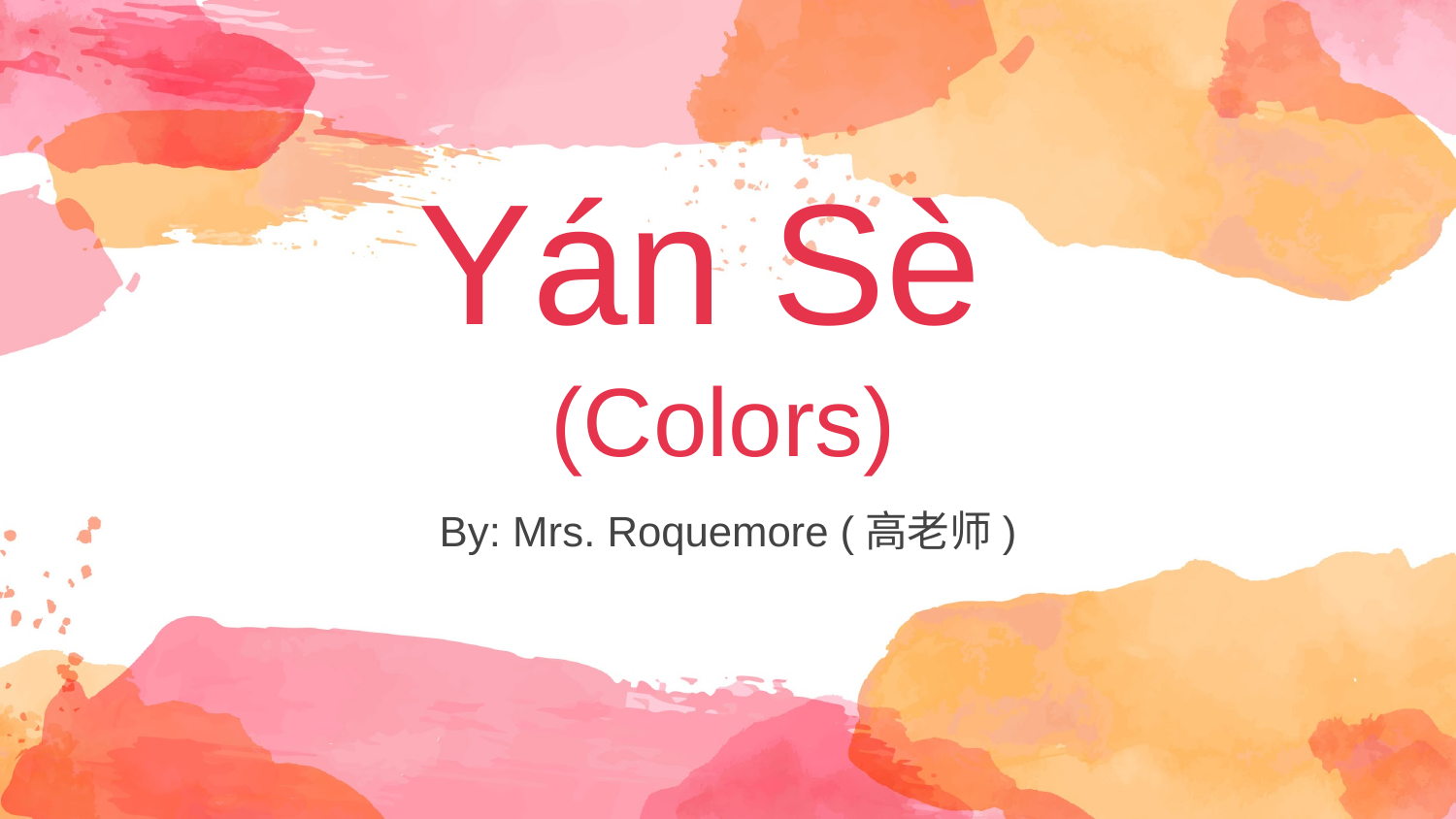

# Yán Sè
(Colors)
By: Mrs. Roquemore (高老师)